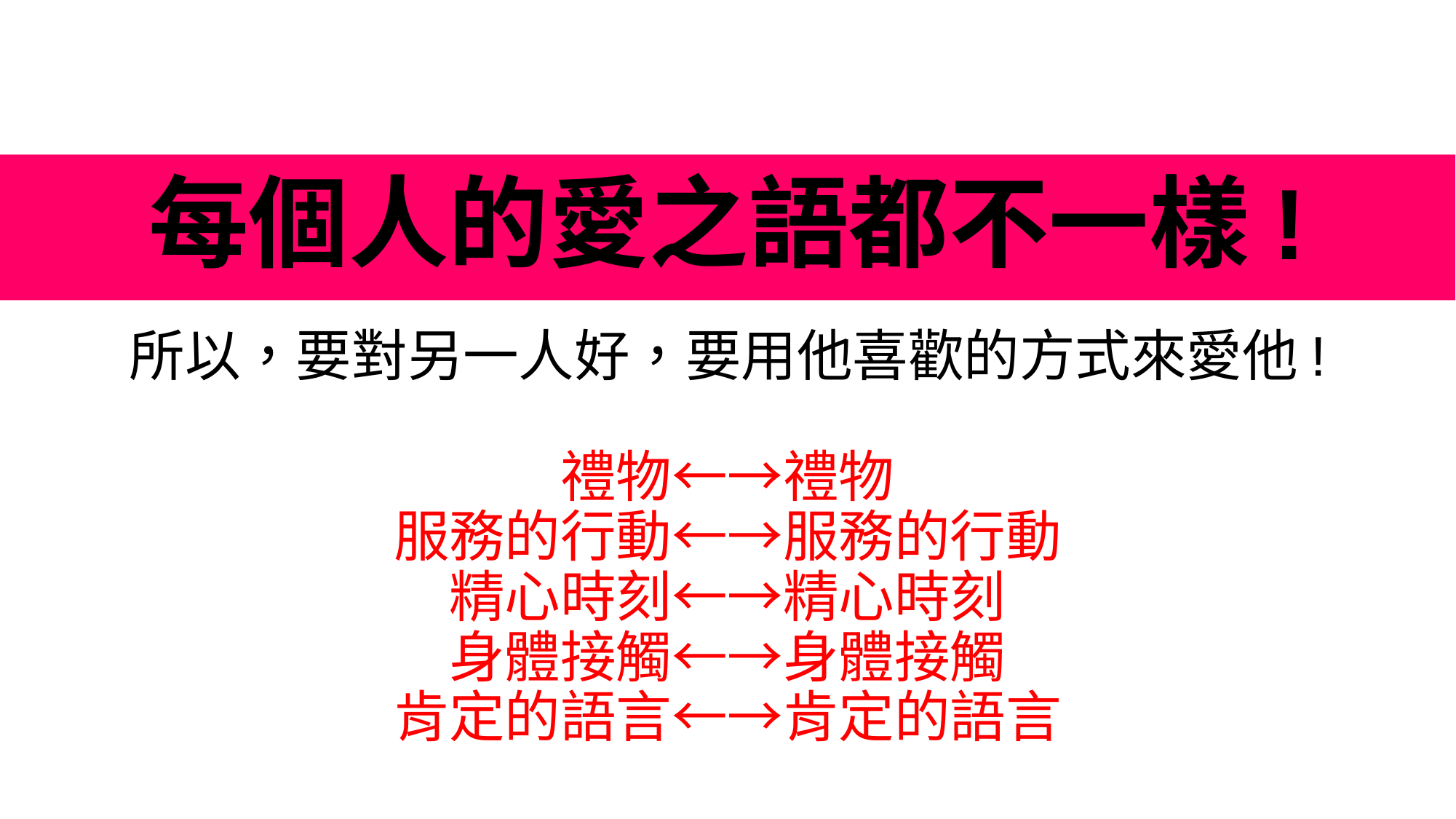

每個人的愛之語都不一樣!
# 所以，要對另一人好，要用他喜歡的方式來愛他! 禮物←→禮物 服務的行動←→服務的行動 精心時刻←→精心時刻 身體接觸←→身體接觸 肯定的語言←→肯定的語言